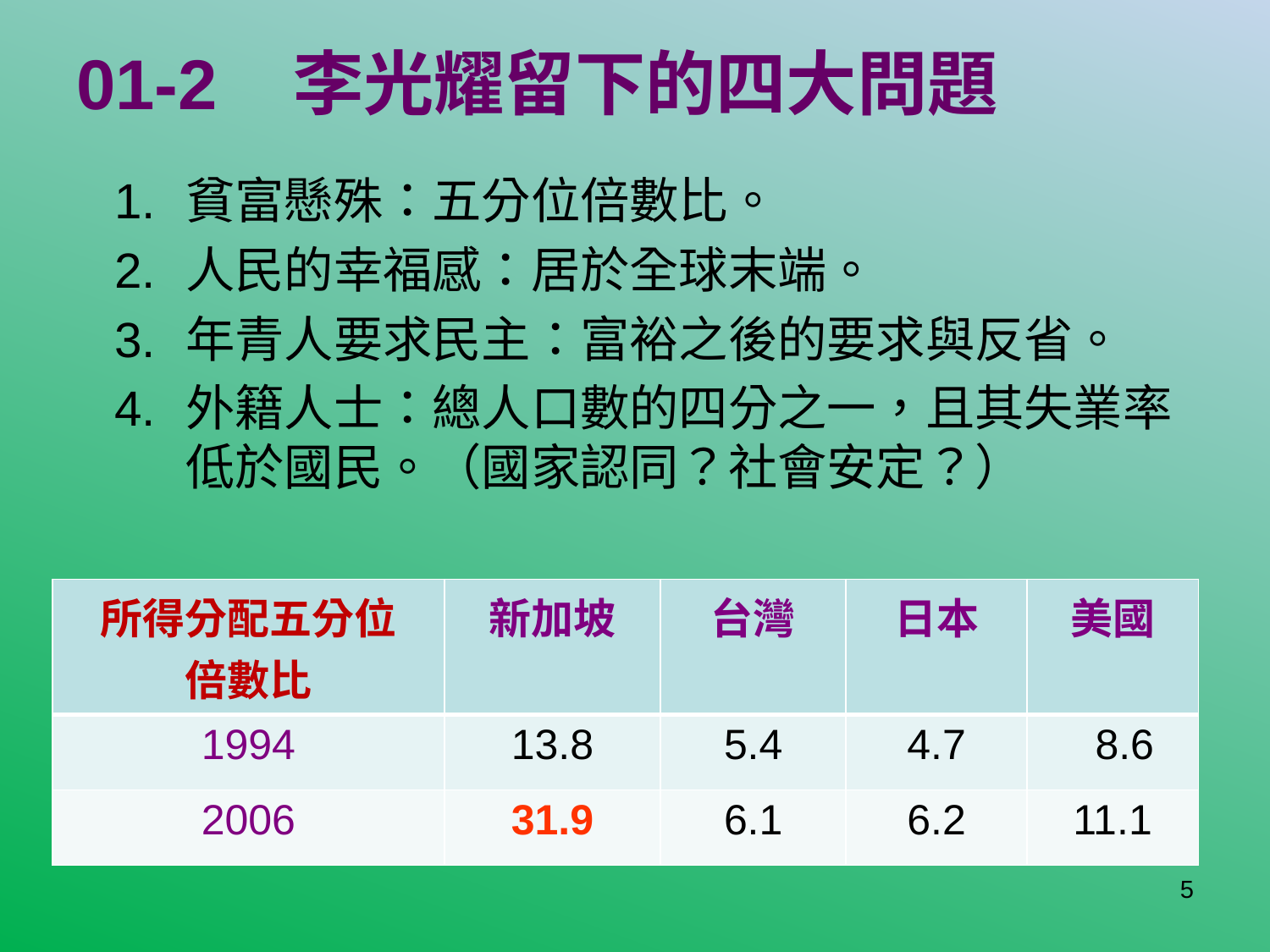

# 01-2   李光耀留下的四大問題
貧富懸殊：五分位倍數比。
人民的幸福感：居於全球末端。
年青人要求民主：富裕之後的要求與反省。
外籍人士：總人口數的四分之一，且其失業率低於國民。（國家認同？社會安定？）

| 所得分配五分位 倍數比 | 新加坡 | 台灣 | 日本 | 美國 |
| --- | --- | --- | --- | --- |
| 1994 | 13.8 | 5.4 | 4.7 | 8.6 |
| 2006 | 31.9 | 6.1 | 6.2 | 11.1 |
5